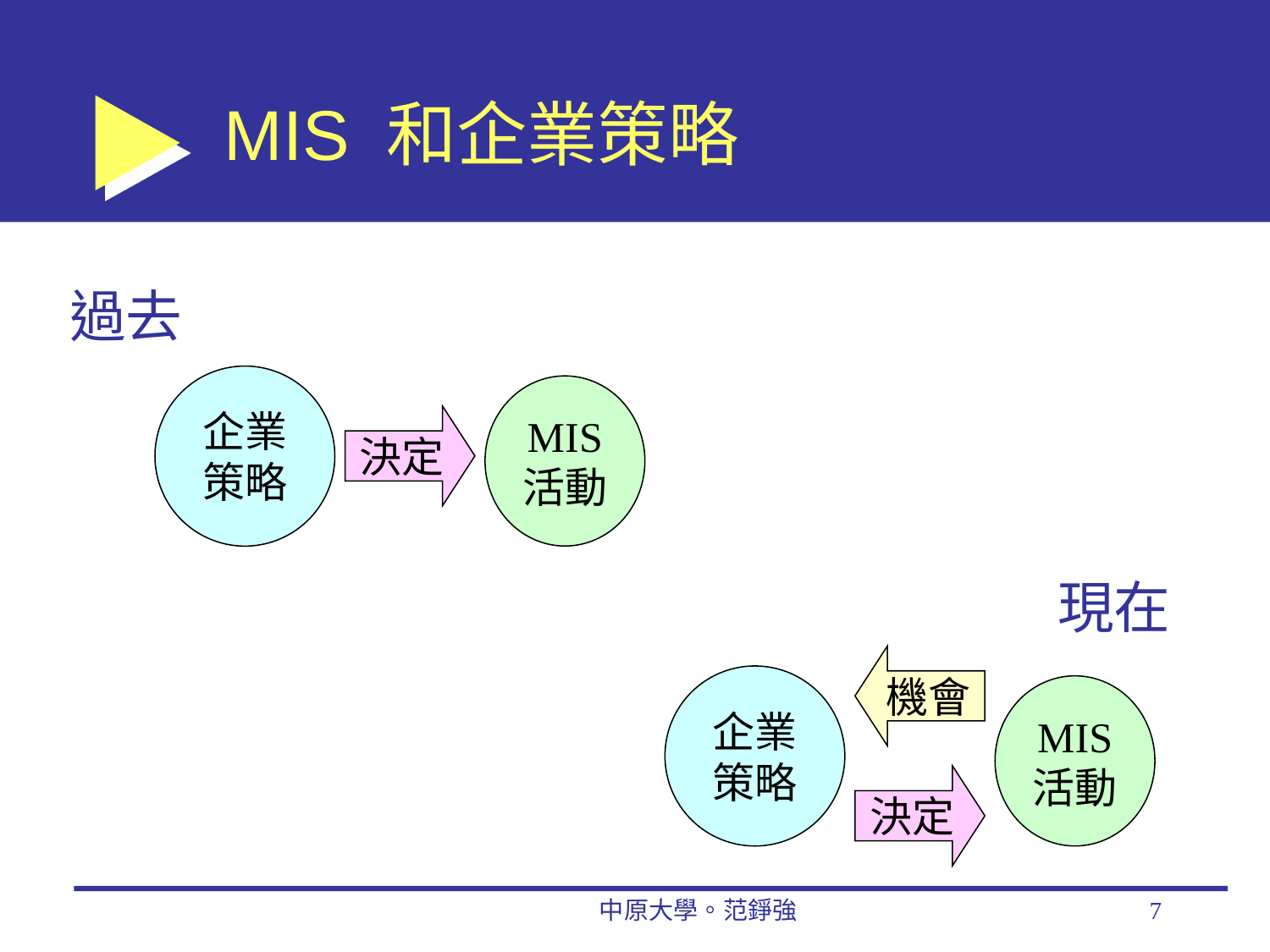

# MIS 和企業策略
過去
企業
策略
MIS
活動
決定
現在
機會
企業
策略
MIS
活動
決定
中原大學。范錚強
7